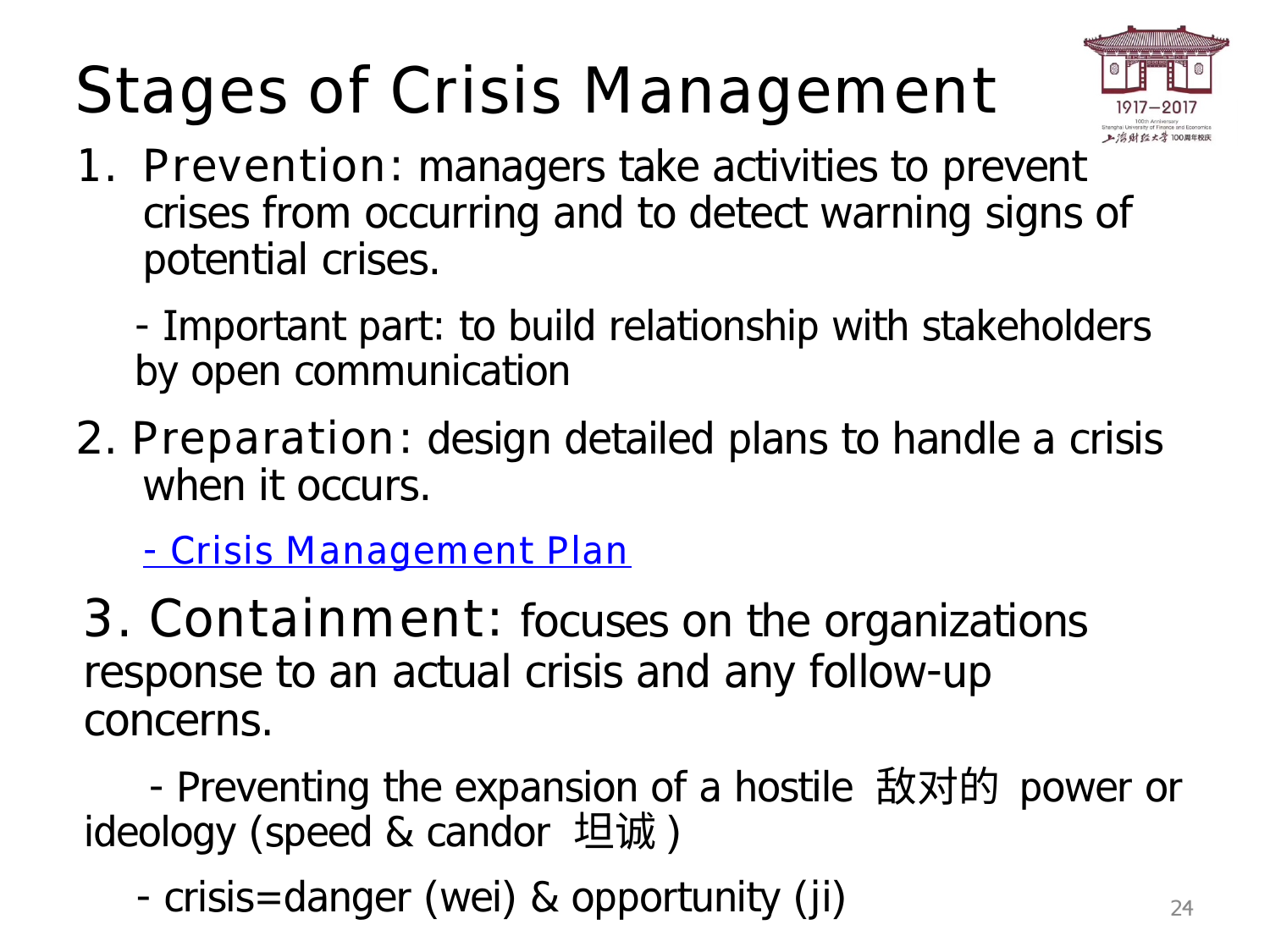

# Stages of Crisis Management
Prevention: managers take activities to prevent crises from occurring and to detect warning signs of potential crises.
- Important part: to build relationship with stakeholders by open communication
2. Preparation: design detailed plans to handle a crisis when it occurs.
- Crisis Management Plan
3. Containment: focuses on the organizations response to an actual crisis and any follow-up concerns.
     - Preventing the expansion of a hostile 敌对的 power or ideology (speed & candor 坦诚)
    - crisis=danger (wei) & opportunity (ji)
24